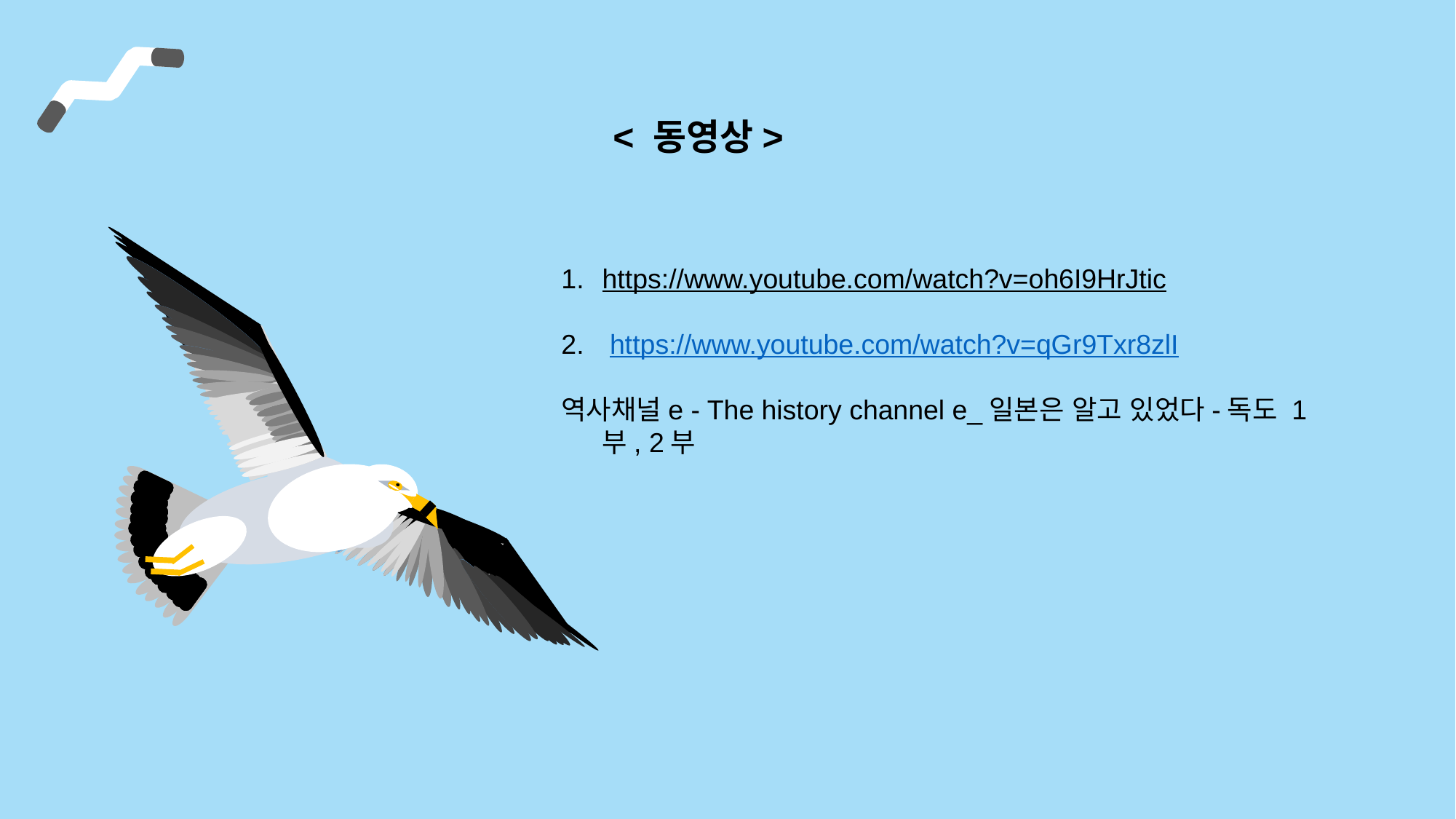

< 동영상>
https://www.youtube.com/watch?v=oh6I9HrJtic

 https://www.youtube.com/watch?v=qGr9Txr8zlI

역사채널e - The history channel e_일본은 알고 있었다-독도 1부, 2부